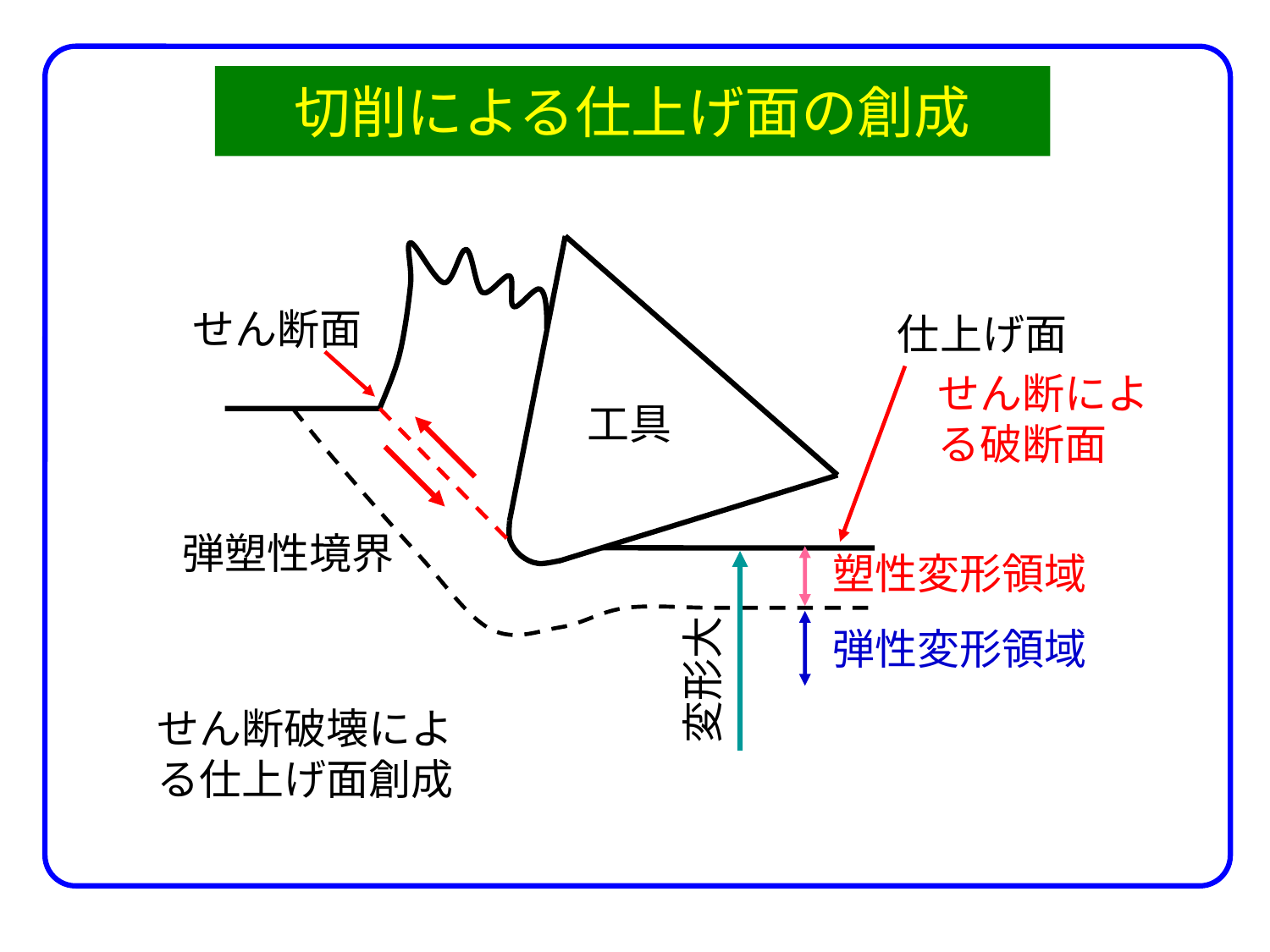

# 切削による仕上げ面の創成

せん断面
仕上げ面

せん断による破断面

工具

弾塑性境界

塑性変形領域

弾性変形領域
変形大
せん断破壊による仕上げ面創成